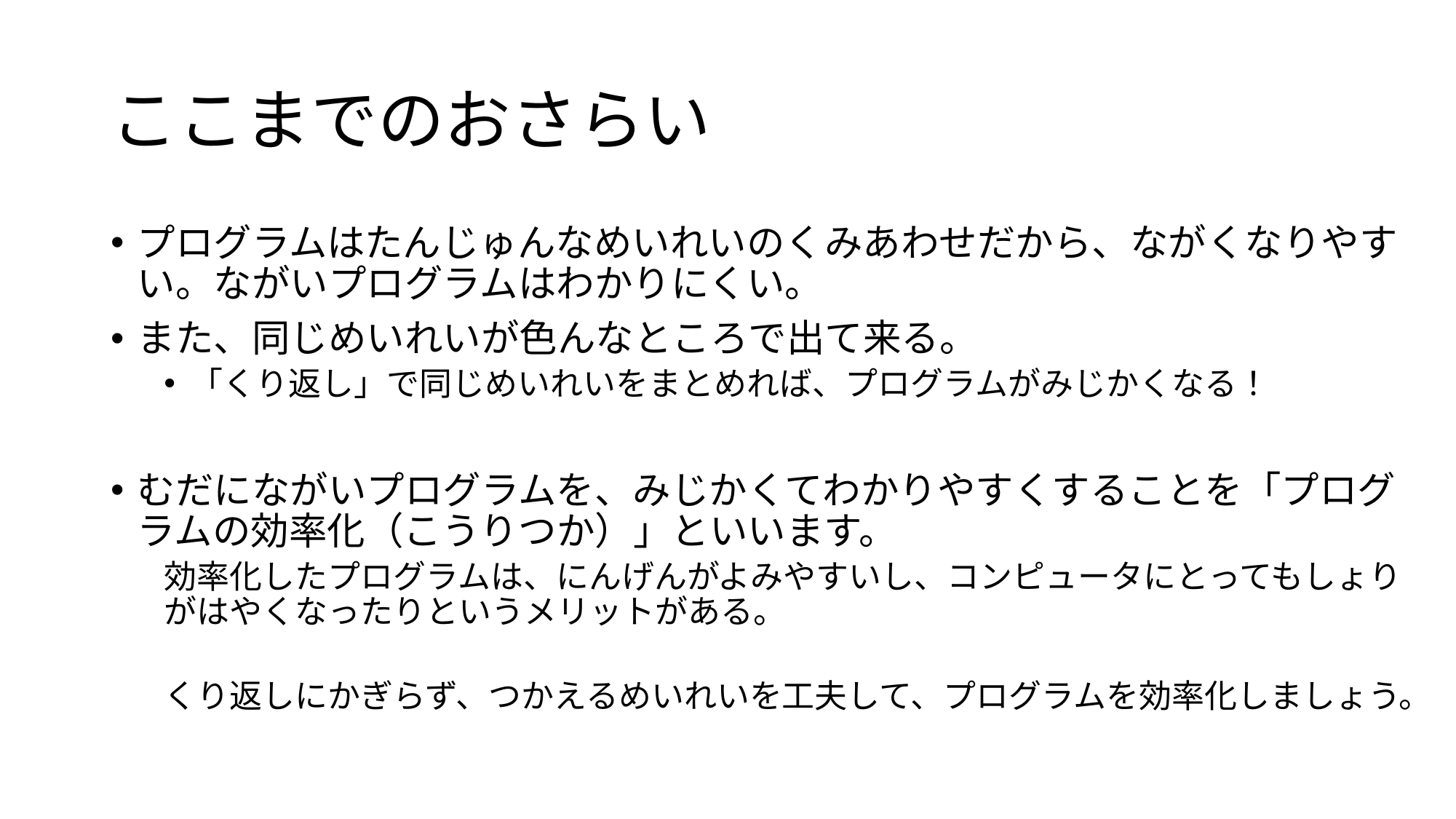

# ここまでのおさらい
プログラムはたんじゅんなめいれいのくみあわせだから、ながくなりやすい。ながいプログラムはわかりにくい。
また、同じめいれいが色んなところで出て来る。
「くり返し」で同じめいれいをまとめれば、プログラムがみじかくなる！

むだにながいプログラムを、みじかくてわかりやすくすることを「プログラムの効率化（こうりつか）」といいます。
効率化したプログラムは、にんげんがよみやすいし、コンピュータにとってもしょりがはやくなったりというメリットがある。

くり返しにかぎらず、つかえるめいれいを工夫して、プログラムを効率化しましょう。